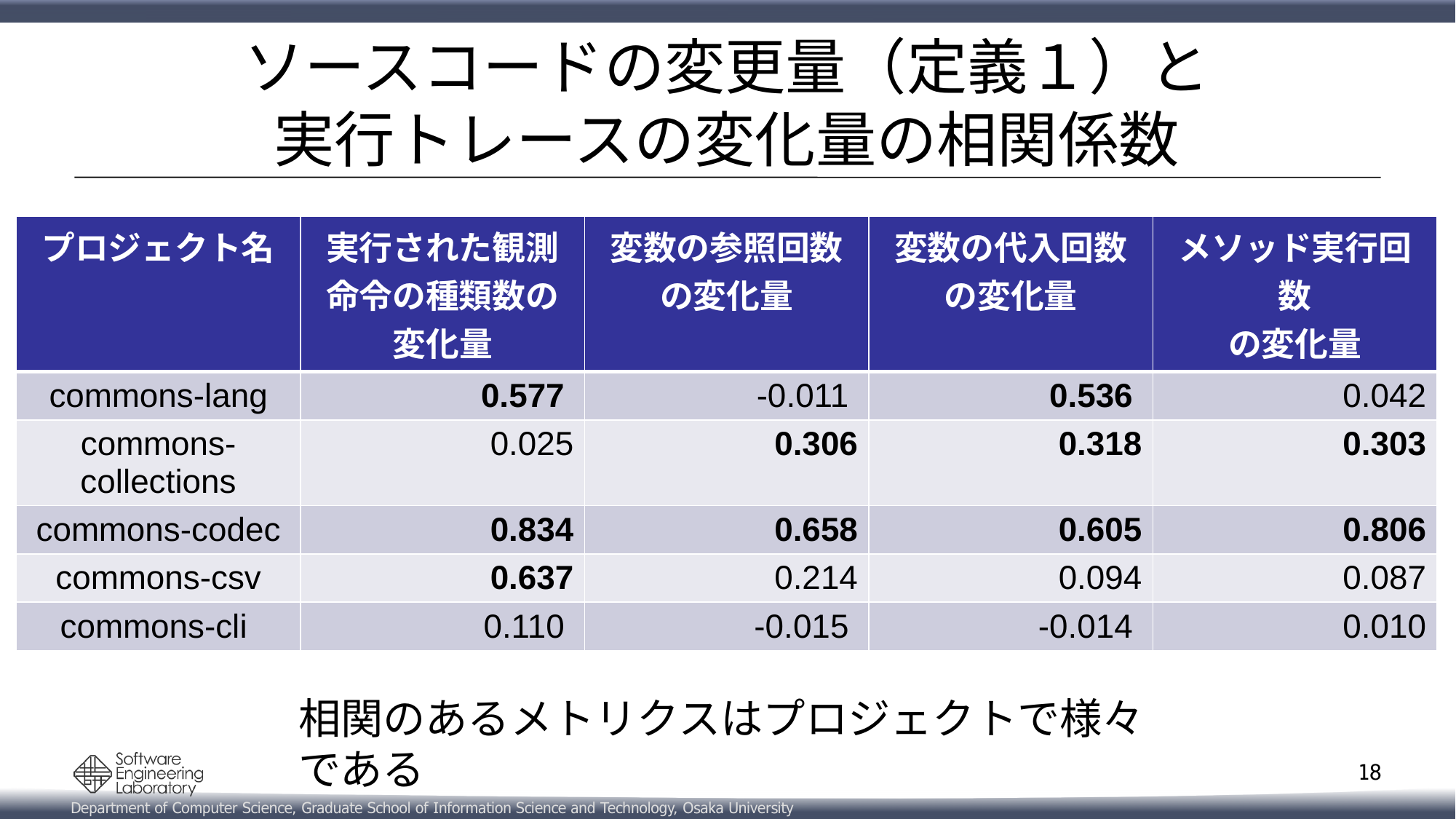

# ソースコードの変更量（定義１）と 実行トレースの変化量の相関係数
| プロジェクト名 | 実行された観測命令の種類数の変化量 | 変数の参照回数 の変化量 | 変数の代入回数 の変化量 | メソッド実行回数 の変化量 |
| --- | --- | --- | --- | --- |
| commons-lang | 0.577 | -0.011 | 0.536 | 0.042 |
| commons-collections | 0.025 | 0.306 | 0.318 | 0.303 |
| commons-codec | 0.834 | 0.658 | 0.605 | 0.806 |
| commons-csv | 0.637 | 0.214 | 0.094 | 0.087 |
| commons-cli | 0.110 | -0.015 | -0.014 | 0.010 |
相関のあるメトリクスはプロジェクトで様々である
18